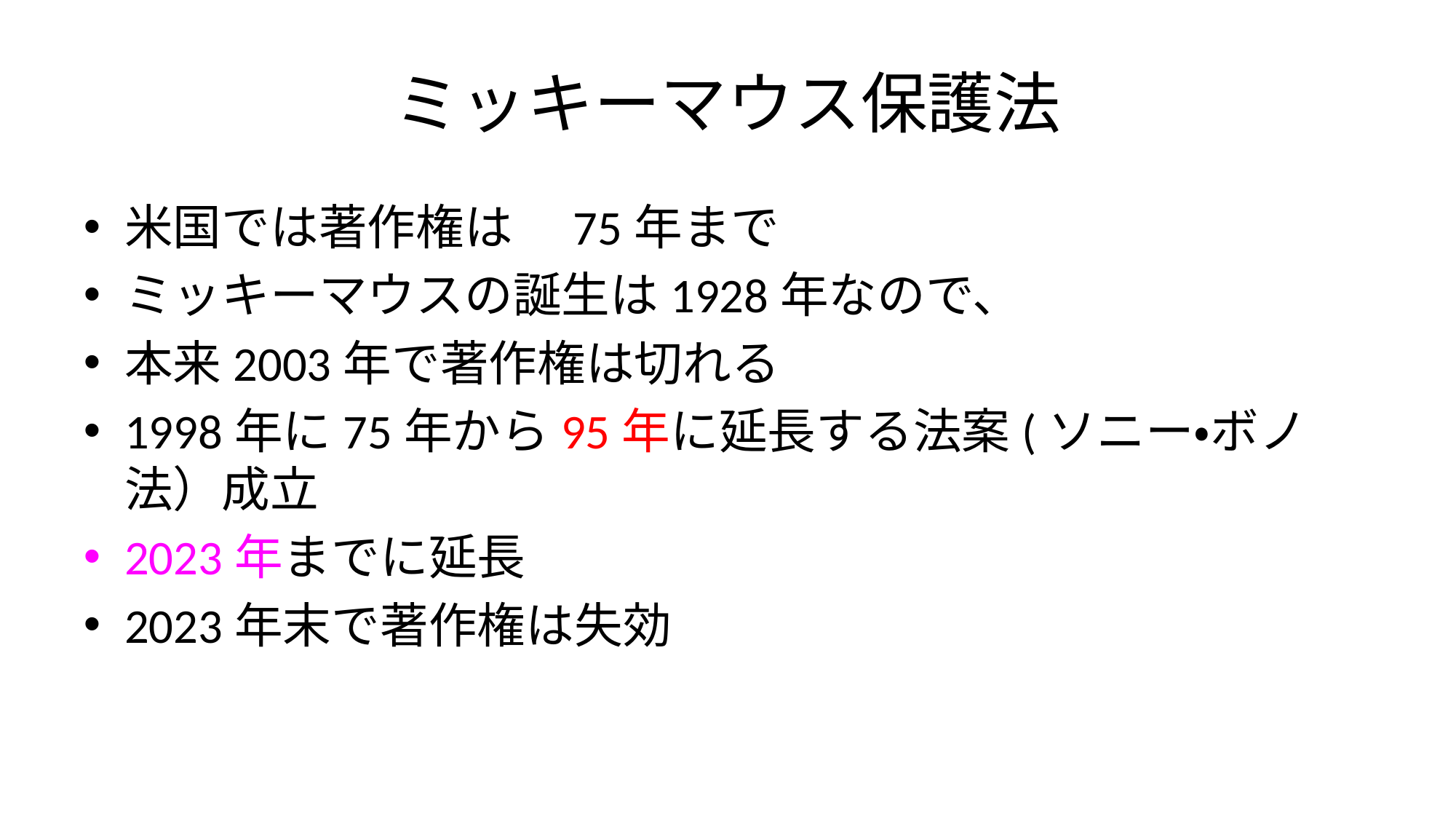

# ミッキーマウス保護法
米国では著作権は　75年まで
ミッキーマウスの誕生は1928年なので、
本来2003年で著作権は切れる
1998年に75年から95年に延長する法案(ソニー・ボノ法）成立
2023年までに延長
2023年末で著作権は失効